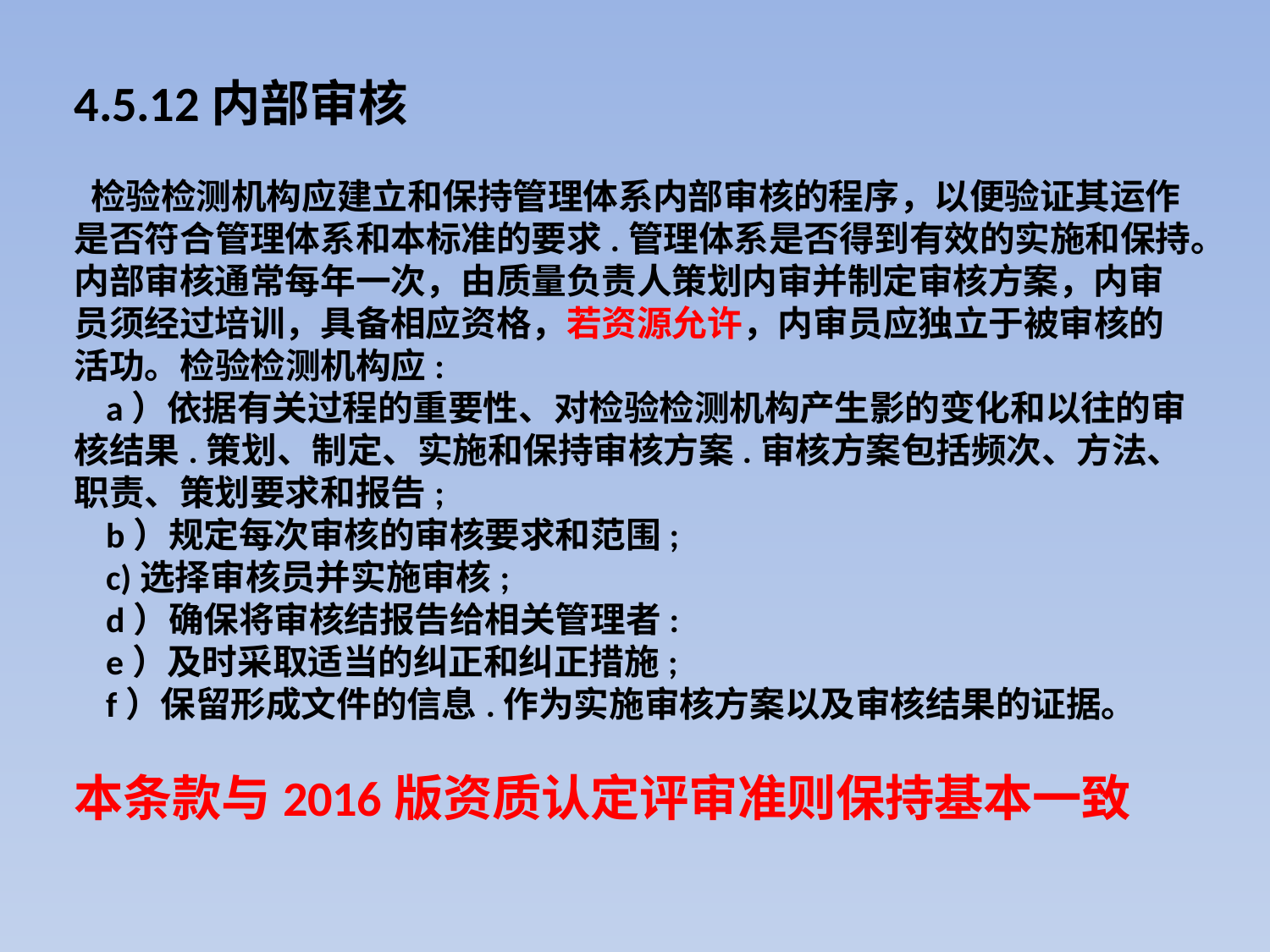

4.5.12内部审核

 检验检测机构应建立和保持管理体系内部审核的程序，以便验证其运作是否符合管理体系和本标准的要求.管理体系是否得到有效的实施和保持。内部审核通常每年一次，由质量负责人策划内审并制定审核方案，内审员须经过培训，具备相应资格，若资源允许，内审员应独立于被审核的活功。检验检测机构应:
    a）依据有关过程的重要性、对检验检测机构产生影的变化和以往的审核结果.策划、制定、实施和保持审核方案.审核方案包括频次、方法、职责、策划要求和报告;
    b）规定每次审核的审核要求和范围;
    c)选择审核员并实施审核;
    d）确保将审核结报告给相关管理者:
    e）及时采取适当的纠正和纠正措施;
    f）保留形成文件的信息.作为实施审核方案以及审核结果的证据。

本条款与2016版资质认定评审准则保持基本一致